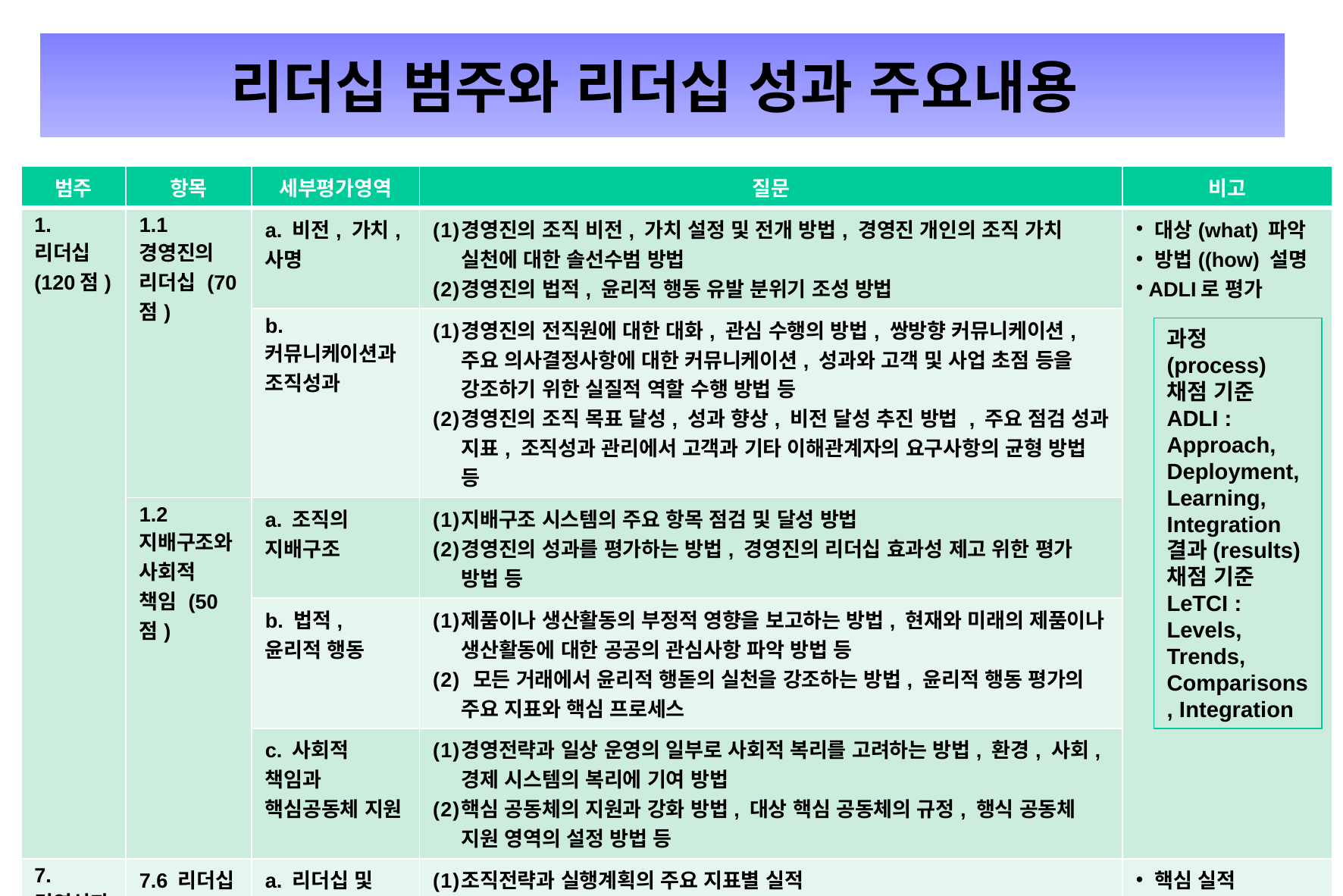

리더십 범주와 리더십 성과 주요내용
| 범주 | 항목 | 세부평가영역 | 질문 | 비고 |
| --- | --- | --- | --- | --- |
| 1. 리더십 (120점) | 1.1 경영진의 리더십 (70점) | a. 비전, 가치, 사명 | 경영진의 조직 비전, 가치 설정 및 전개 방법, 경영진 개인의 조직 가치 실천에 대한 솔선수범 방법 경영진의 법적, 윤리적 행동 유발 분위기 조성 방법 | 대상(what) 파악 방법((how) 설명 ADLI로 평가 |
|  |  | b. 커뮤니케이션과 조직성과 | 경영진의 전직원에 대한 대화, 관심 수행의 방법, 쌍방향 커뮤니케이션, 주요 의사결정사항에 대한 커뮤니케이션, 성과와 고객 및 사업 초점 등을 강조하기 위한 실질적 역할 수행 방법 등 경영진의 조직 목표 달성, 성과 향상, 비전 달성 추진 방법 , 주요 점검 성과 지표, 조직성과 관리에서 고객과 기타 이해관계자의 요구사항의 균형 방법 등 |  |
|  | 1.2 지배구조와 사회적 책임 (50점) | a. 조직의 지배구조 | 지배구조 시스템의 주요 항목 점검 및 달성 방법 경영진의 성과를 평가하는 방법, 경영진의 리더십 효과성 제고 위한 평가 방법 등 |  |
|  |  | b. 법적, 윤리적 행동 | 제품이나 생산활동의 부정적 영향을 보고하는 방법, 현재와 미래의 제품이나 생산활동에 대한 공공의 관심사항 파악 방법 등 모든 거래에서 윤리적 행돋의 실천을 강조하는 방법, 윤리적 행동 평가의 주요 지표와 핵심 프로세스 |  |
|  |  | c. 사회적 책임과 핵심공동체 지원 | 경영전략과 일상 운영의 일부로 사회적 복리를 고려하는 방법, 환경, 사회, 경제 시스템의 복리에 기여 방법 핵심 공동체의 지원과 강화 방법, 대상 핵심 공동체의 규정, 행식 공동체 지원 영역의 설정 방법 등 |  |
| 7. 경영성과 (450점) | 7.6 리더십 성과 (70점) | a. 리더십 및 사회적 책임 결과 | 조직전략과 실행계획의 주요 지표별 실적 지배구조와 재무책임의 주요 지표별 실적과 경향 규제와 법적 책임 준수의 주요 지표별 실적 윤리적 행동과 신뢰 구축의 주요 지표별 실적 사회적 책임과 핵심공동체 지원의 주요 지표별 실적 | 핵심 실적 주요 조직단위별 구분 비교 자료 포함 LeTCI로 평가 |
과정(process) 채점 기준 ADLI : Approach, Deployment, Learning, Integration
결과(results) 채점 기준 LeTCI : Levels, Trends, Comparisons, Integration
-6-